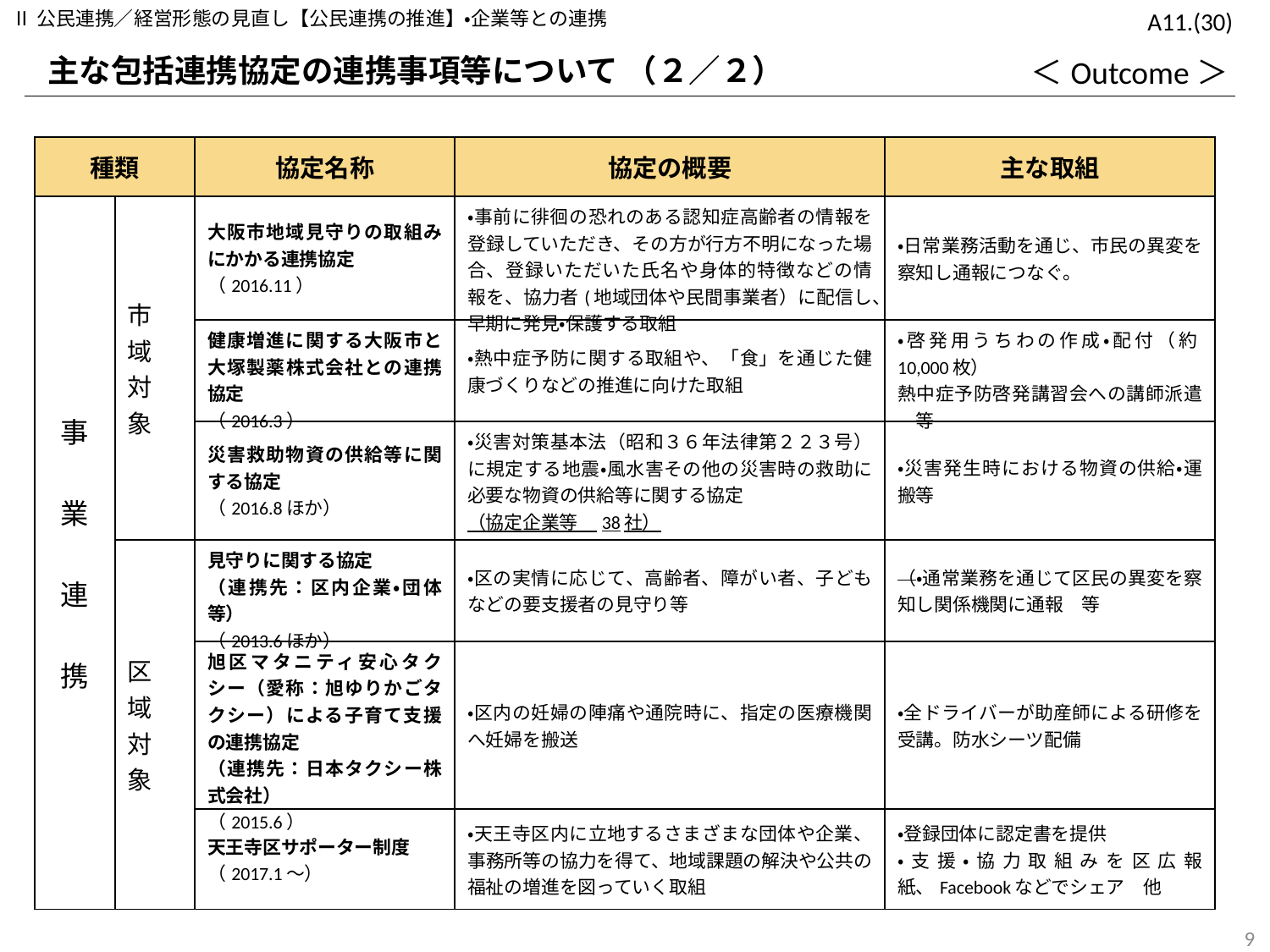

Ⅱ公民連携／経営形態の見直し【公民連携の推進】・企業等との連携

A11.(30)
主な包括連携協定の連携事項等について （２／２）
＜Outcome＞
| 種類 |  | 協定名称 | 協定の概要 | 主な取組 |
| --- | --- | --- | --- | --- |
| 事　業　連　携 | 市 域 対 象 | 大阪市地域見守りの取組みにかかる連携協定 （2016.11） | ・事前に徘徊の恐れのある認知症高齢者の情報を登録していただき、その方が行方不明になった場合、登録いただいた氏名や身体的特徴などの情報を、協力者(地域団体や民間事業者）に配信し、早期に発見・保護する取組 | ・日常業務活動を通じ、市民の異変を察知し通報につなぐ。 |
|  |  | 健康増進に関する大阪市と大塚製薬株式会社との連携協定 （2016.3） | ・熱中症予防に関する取組や、「食」を通じた健康づくりなどの推進に向けた取組 | ・啓発用うちわの作成・配付（約10,000枚） 熱中症予防啓発講習会への講師派遣　等 |
|  |  | 災害救助物資の供給等に関する協定 （2016.8ほか） | ・災害対策基本法（昭和３６年法律第２２３号）に規定する地震・風水害その他の災害時の救助に必要な物資の供給等に関する協定 （協定企業等　38社） | ・災害発生時における物資の供給・運搬等 |
|  | 区 域 対 象 | 見守りに関する協定 （連携先：区内企業・団体等） （2013.6ほか） | ・区の実情に応じて、高齢者、障がい者、子どもなどの要支援者の見守り等 | （・通常業務を通じて区民の異変を察知し関係機関に通報　等 |
|  |  | 旭区マタニティ安心タクシー（愛称：旭ゆりかごタクシー）による子育て支援の連携協定 （連携先：日本タクシー株式会社） （2015.6） | ・区内の妊婦の陣痛や通院時に、指定の医療機関へ妊婦を搬送 | ・全ドライバーが助産師による研修を受講。防水シーツ配備 |
|  |  | 天王寺区サポーター制度 （2017.1～） | ・天王寺区内に立地するさまざまな団体や企業、事務所等の協力を得て、地域課題の解決や公共の福祉の増進を図っていく取組 | ・登録団体に認定書を提供 ・支援・協力取組みを区広報紙、Facebookなどでシェア　他 |
9